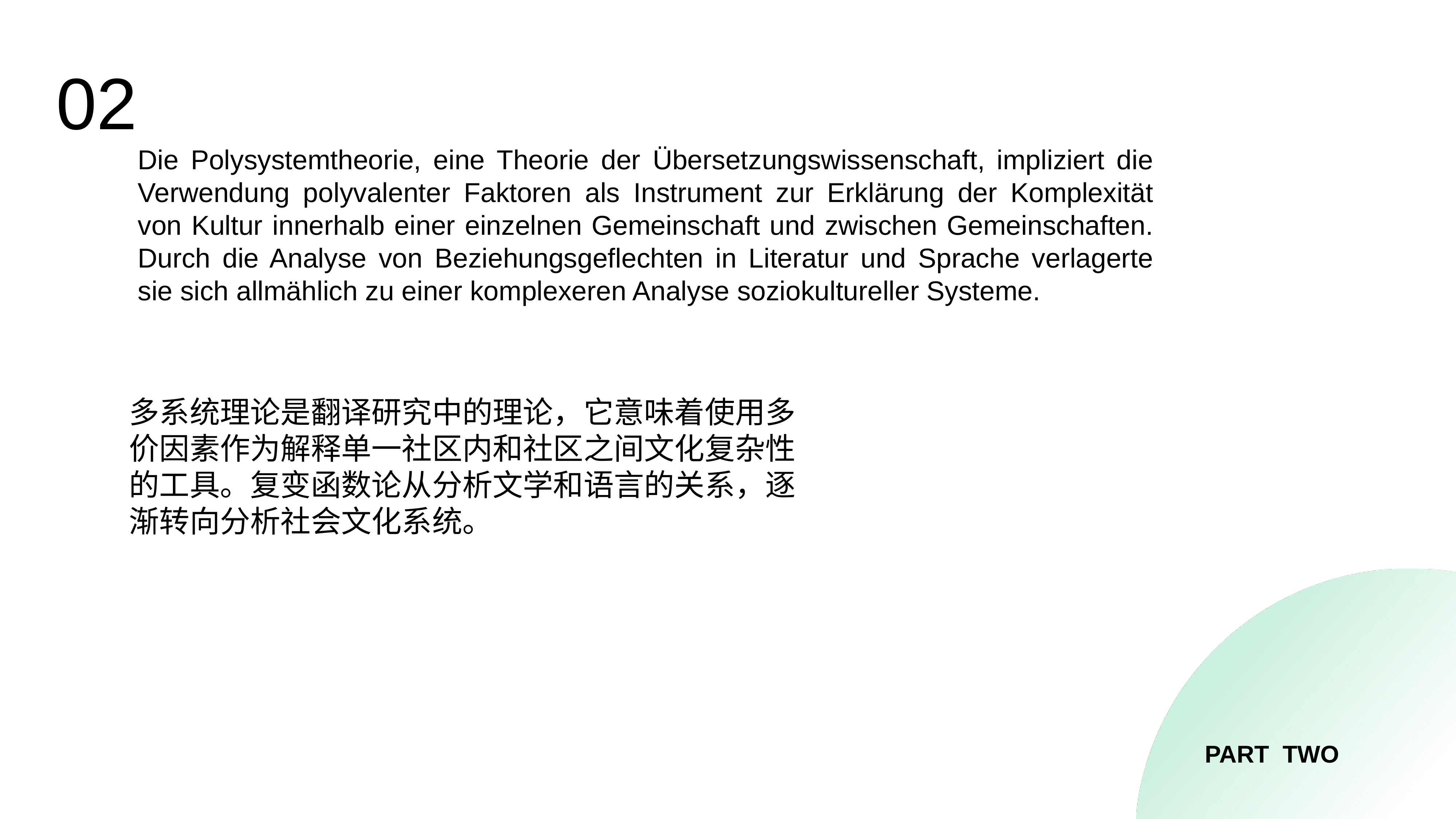

02
Die Polysystemtheorie, eine Theorie der Übersetzungswissenschaft, impliziert die Verwendung polyvalenter Faktoren als Instrument zur Erklärung der Komplexität von Kultur innerhalb einer einzelnen Gemeinschaft und zwischen Gemeinschaften. Durch die Analyse von Beziehungsgeflechten in Literatur und Sprache verlagerte sie sich allmählich zu einer komplexeren Analyse soziokultureller Systeme.
多系统理论是翻译研究中的理论，它意味着使用多价因素作为解释单一社区内和社区之间文化复杂性的工具。复变函数论从分析文学和语言的关系，逐渐转向分析社会文化系统。

PART  TWO